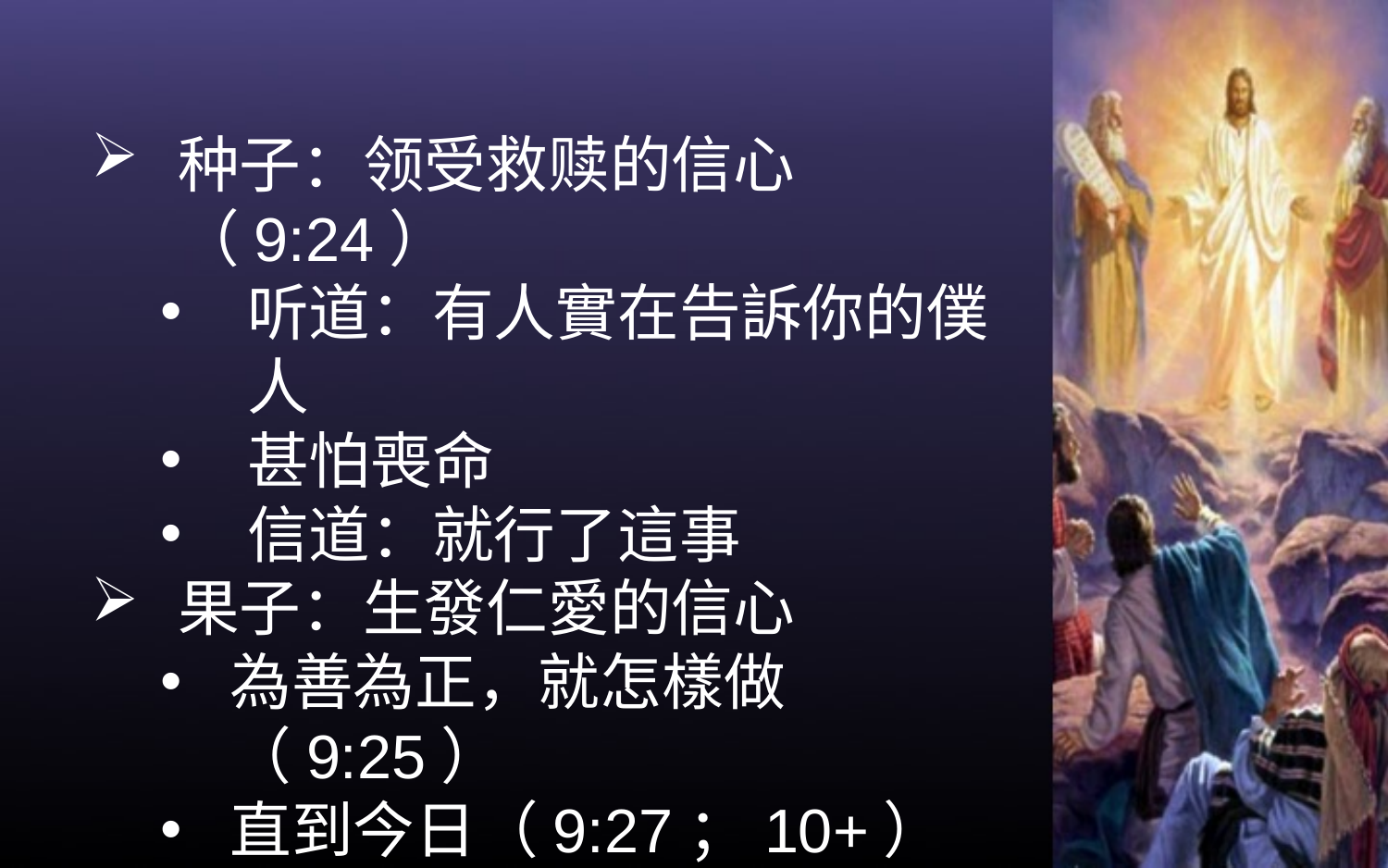

种子：领受救赎的信心（9:24）
听道：有人實在告訴你的僕人
甚怕喪命
信道：就行了這事
果子：生發仁愛的信心
為善為正，就怎樣做（9:25）
直到今日（9:27；10+）